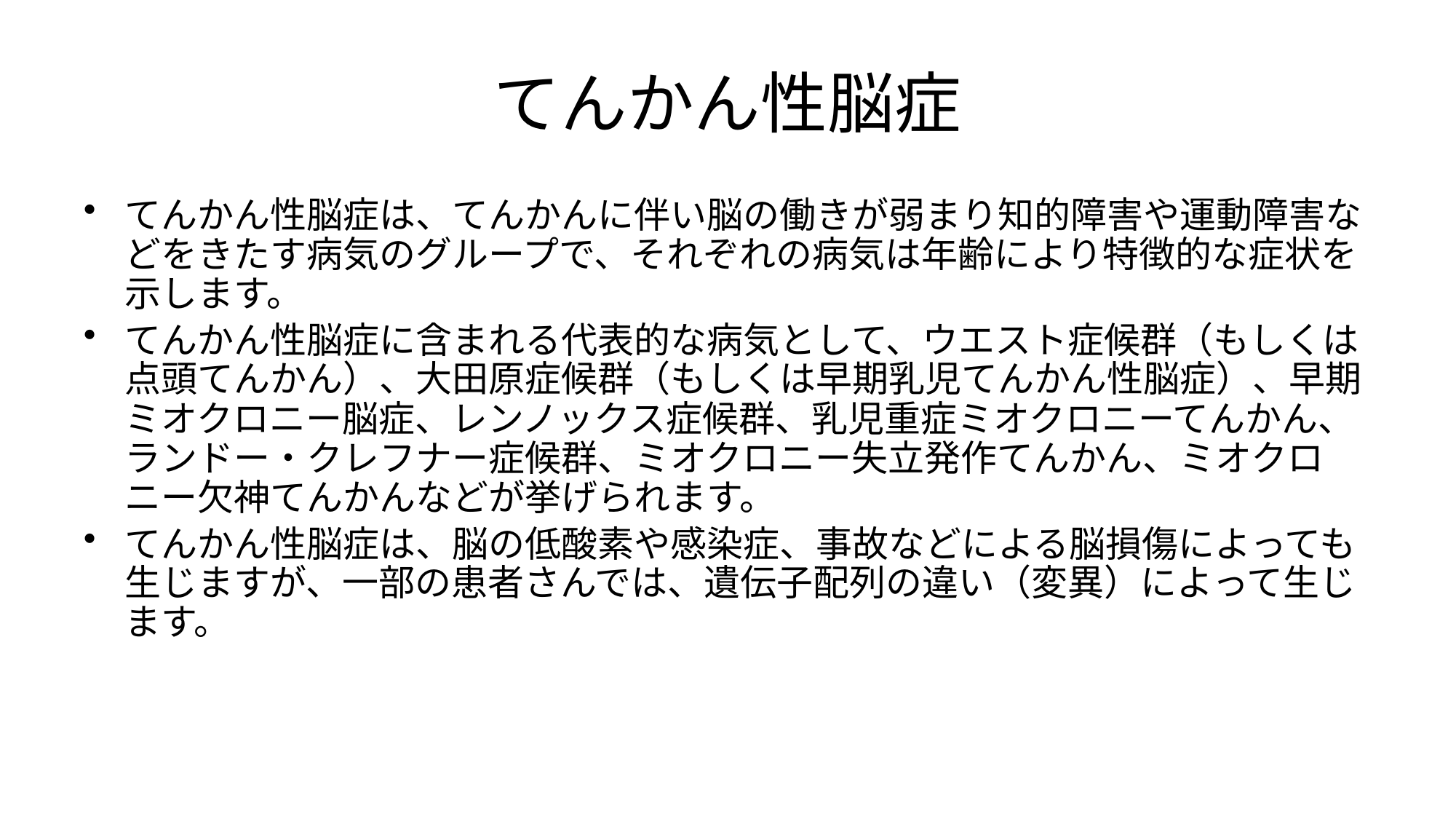

# てんかん性脳症
てんかん性脳症は、てんかんに伴い脳の働きが弱まり知的障害や運動障害などをきたす病気のグループで、それぞれの病気は年齢により特徴的な症状を示します。
てんかん性脳症に含まれる代表的な病気として、ウエスト症候群（もしくは点頭てんかん）、大田原症候群（もしくは早期乳児てんかん性脳症）、早期ミオクロニー脳症、レンノックス症候群、乳児重症ミオクロニーてんかん、ランドー・クレフナー症候群、ミオクロニー失立発作てんかん、ミオクロニー欠神てんかんなどが挙げられます。
てんかん性脳症は、脳の低酸素や感染症、事故などによる脳損傷によっても生じますが、一部の患者さんでは、遺伝子配列の違い（変異）によって生じます。